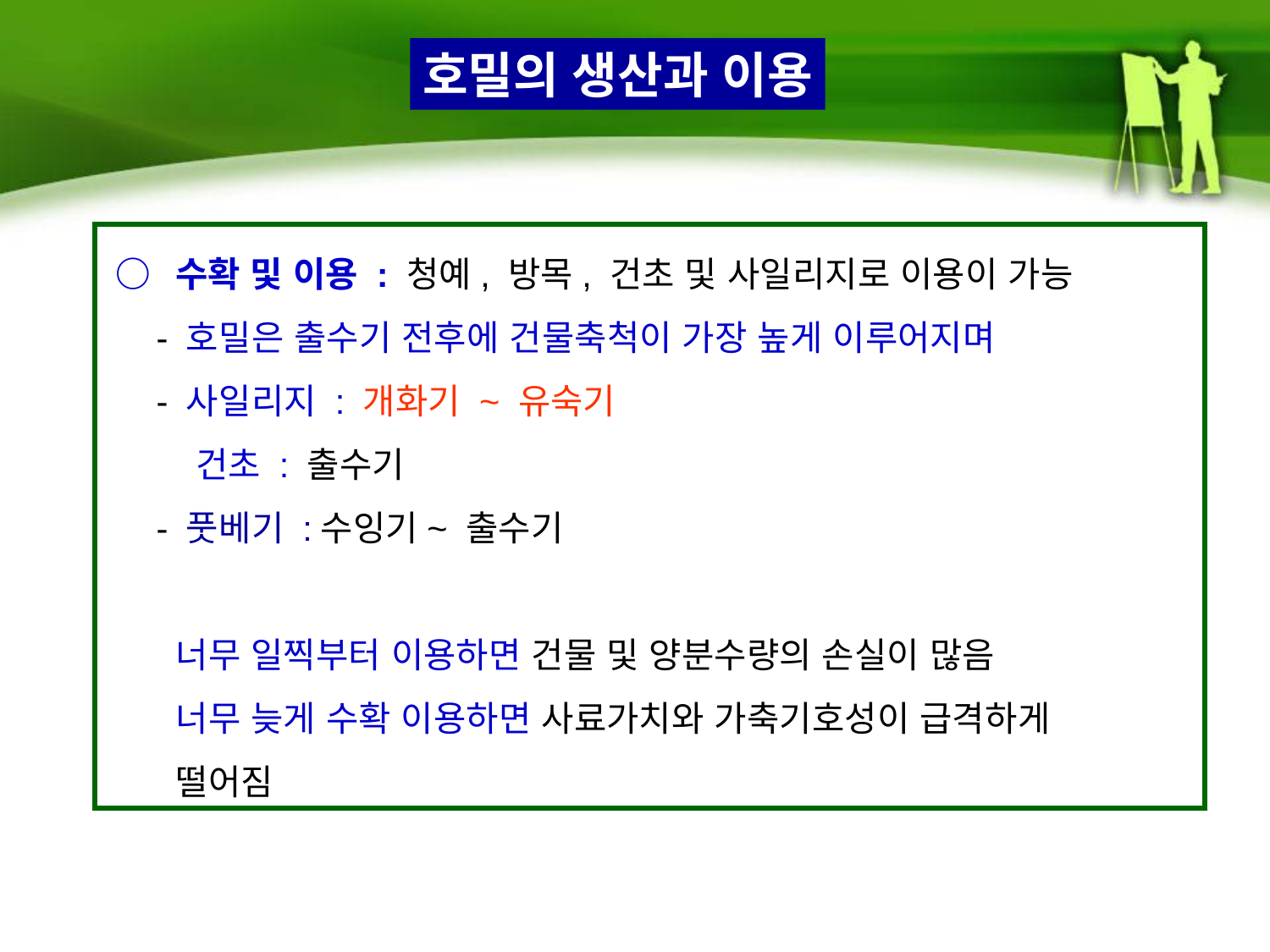

호밀의 생산과 이용
 ○  수확 및 이용 : 청예, 방목, 건초 및 사일리지로 이용이 가능
     - 호밀은 출수기 전후에 건물축척이 가장 높게 이루어지며
     - 사일리지 : 개화기 ~ 유숙기
        건초 : 출수기
     - 풋베기 :수잉기~ 출수기

      너무 일찍부터 이용하면 건물 및 양분수량의 손실이 많음
      너무 늦게 수확 이용하면 사료가치와 가축기호성이 급격하게
      떨어짐